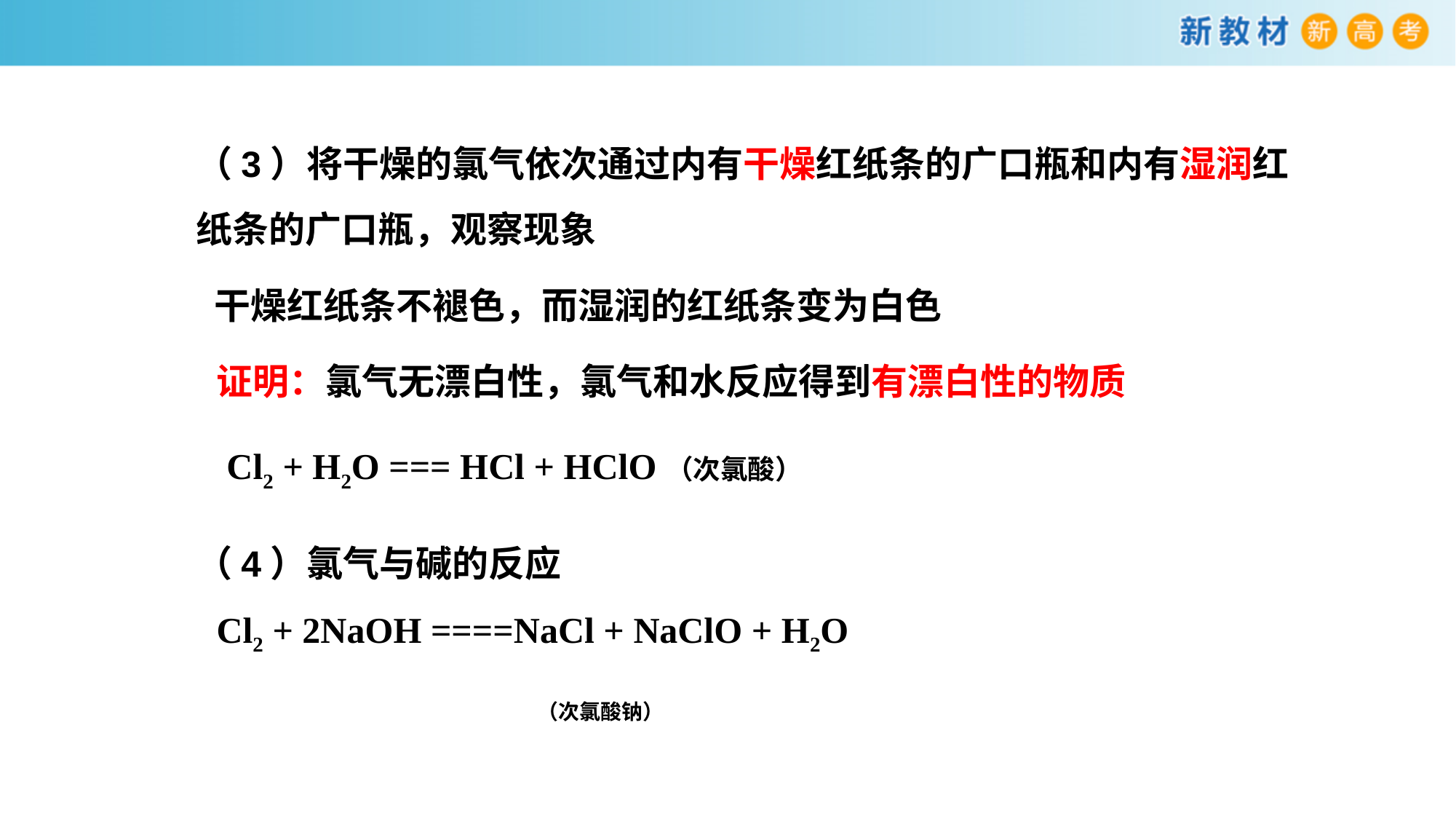

（3）将干燥的氯气依次通过内有干燥红纸条的广口瓶和内有湿润红纸条的广口瓶，观察现象
干燥红纸条不褪色，而湿润的红纸条变为白色
证明：氯气无漂白性，氯气和水反应得到有漂白性的物质
Cl2 + H2O === HCl + HClO（次氯酸）
（4）氯气与碱的反应
Cl2 + 2NaOH ====NaCl + NaClO + H2O
                                                                  （次氯酸钠）